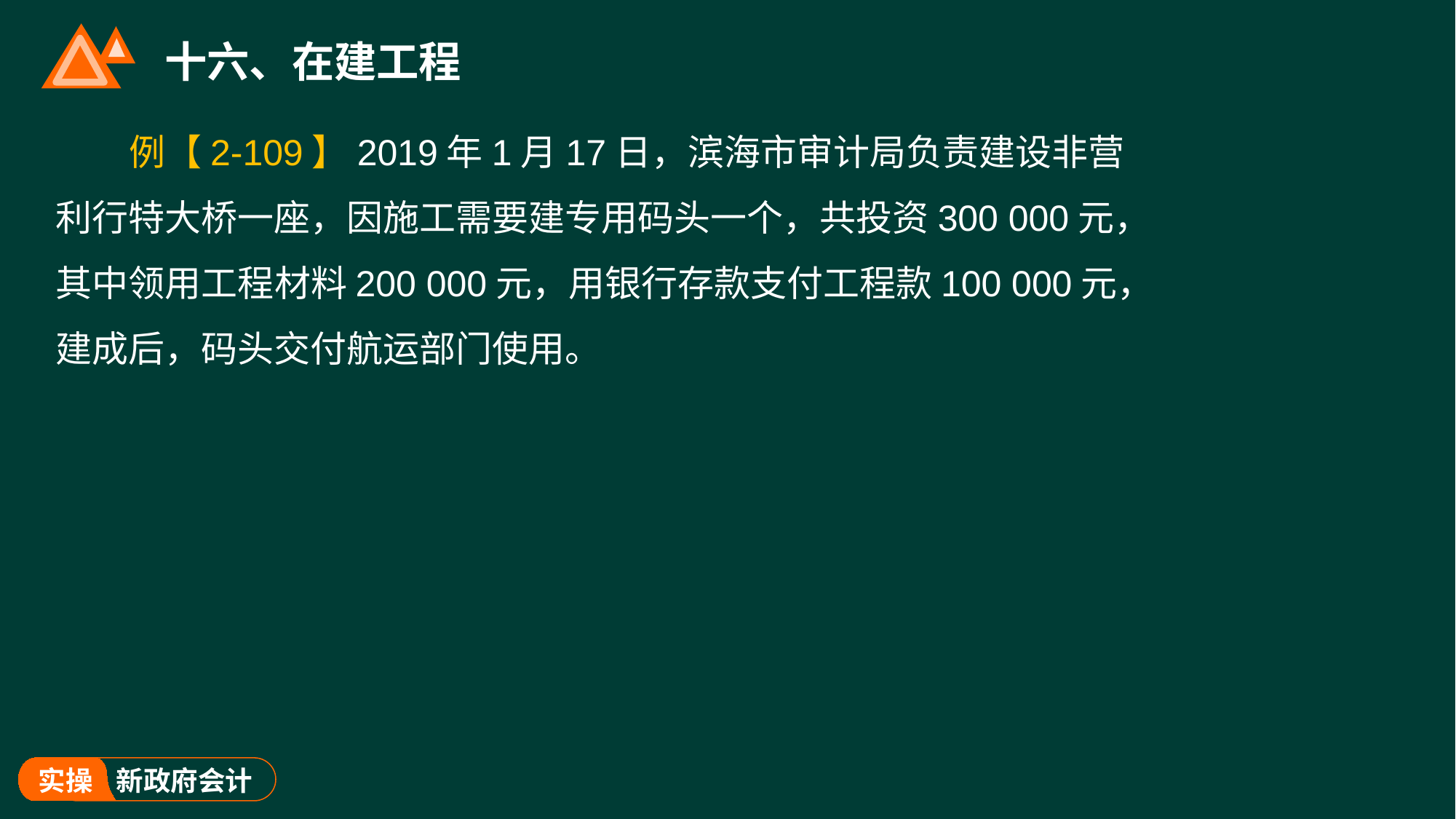

# 十六、在建工程
例【2-109】2019年1月17日，滨海市审计局负责建设非营利行特大桥一座，因施工需要建专用码头一个，共投资300 000元，其中领用工程材料200 000元，用银行存款支付工程款100 000元，建成后，码头交付航运部门使用。